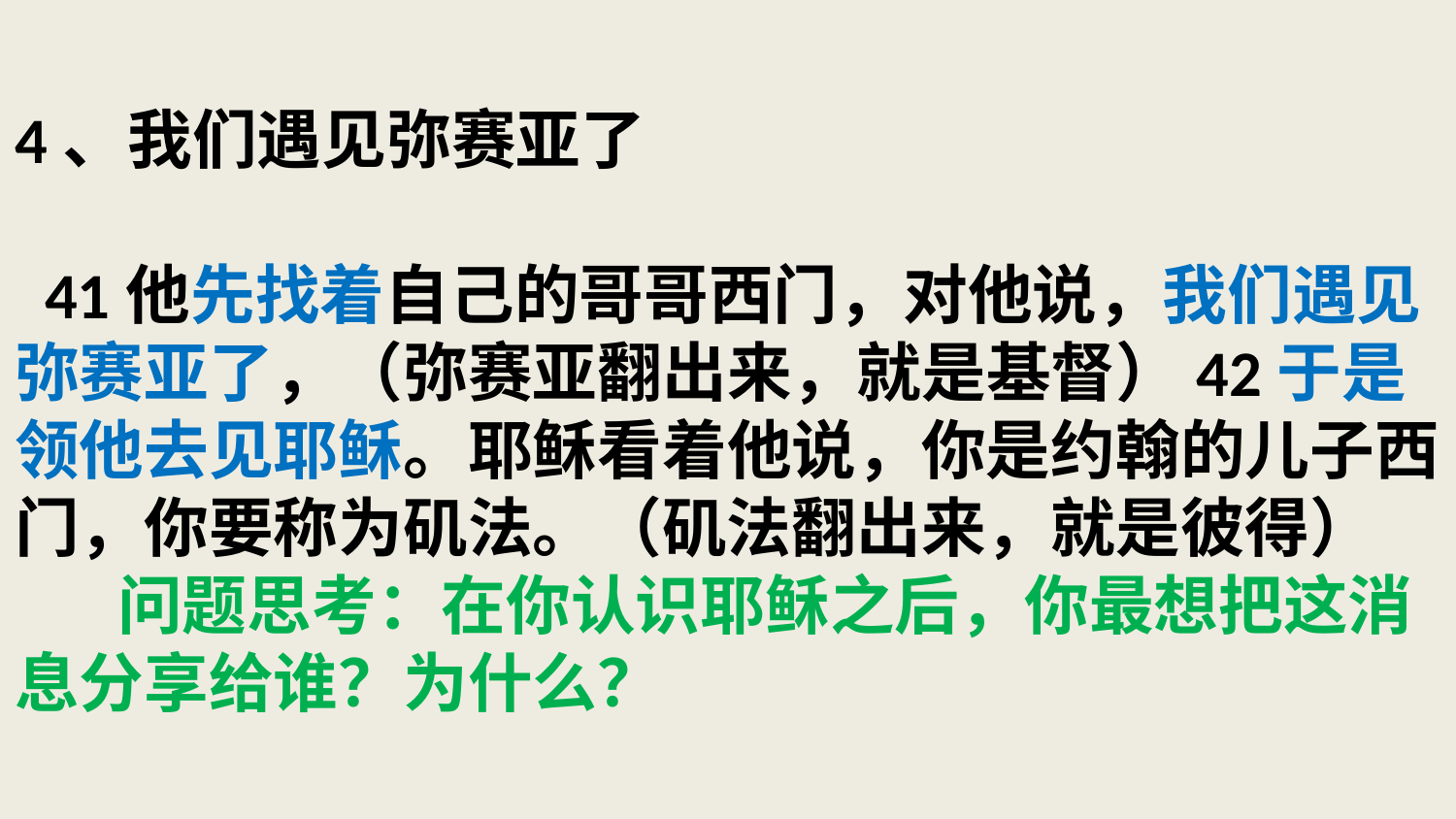

# 4、我们遇见弥赛亚了 41他先找着自己的哥哥西门，对他说，我们遇见弥赛亚了，（弥赛亚翻出来，就是基督）42于是领他去见耶稣。耶稣看着他说，你是约翰的儿子西门，你要称为矶法。（矶法翻出来，就是彼得） 问题思考：在你认识耶稣之后，你最想把这消息分享给谁？为什么？